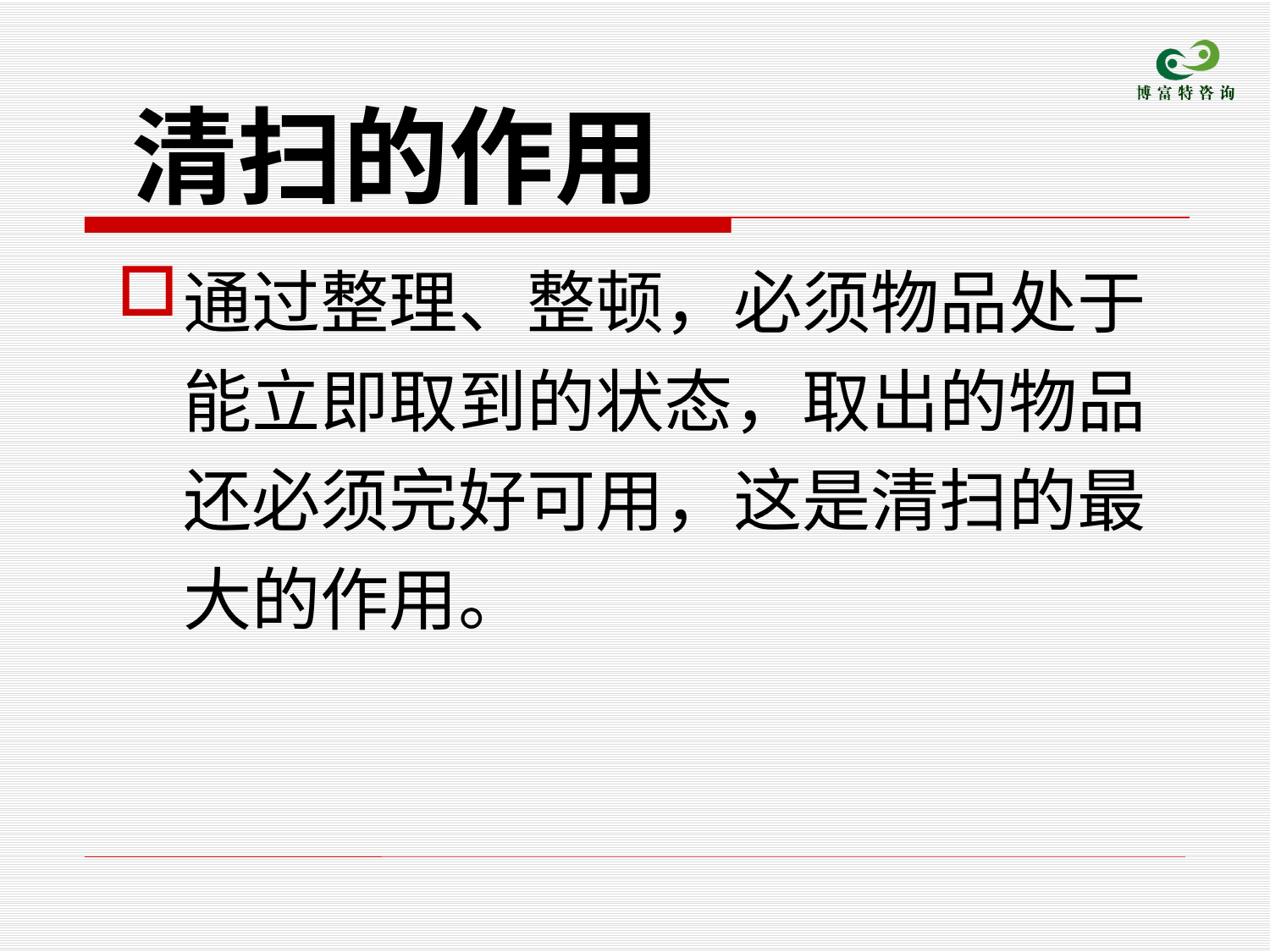

清扫的作用
通过整理、整顿，必须物品处于能立即取到的状态，取出的物品还必须完好可用，这是清扫的最大的作用。
176